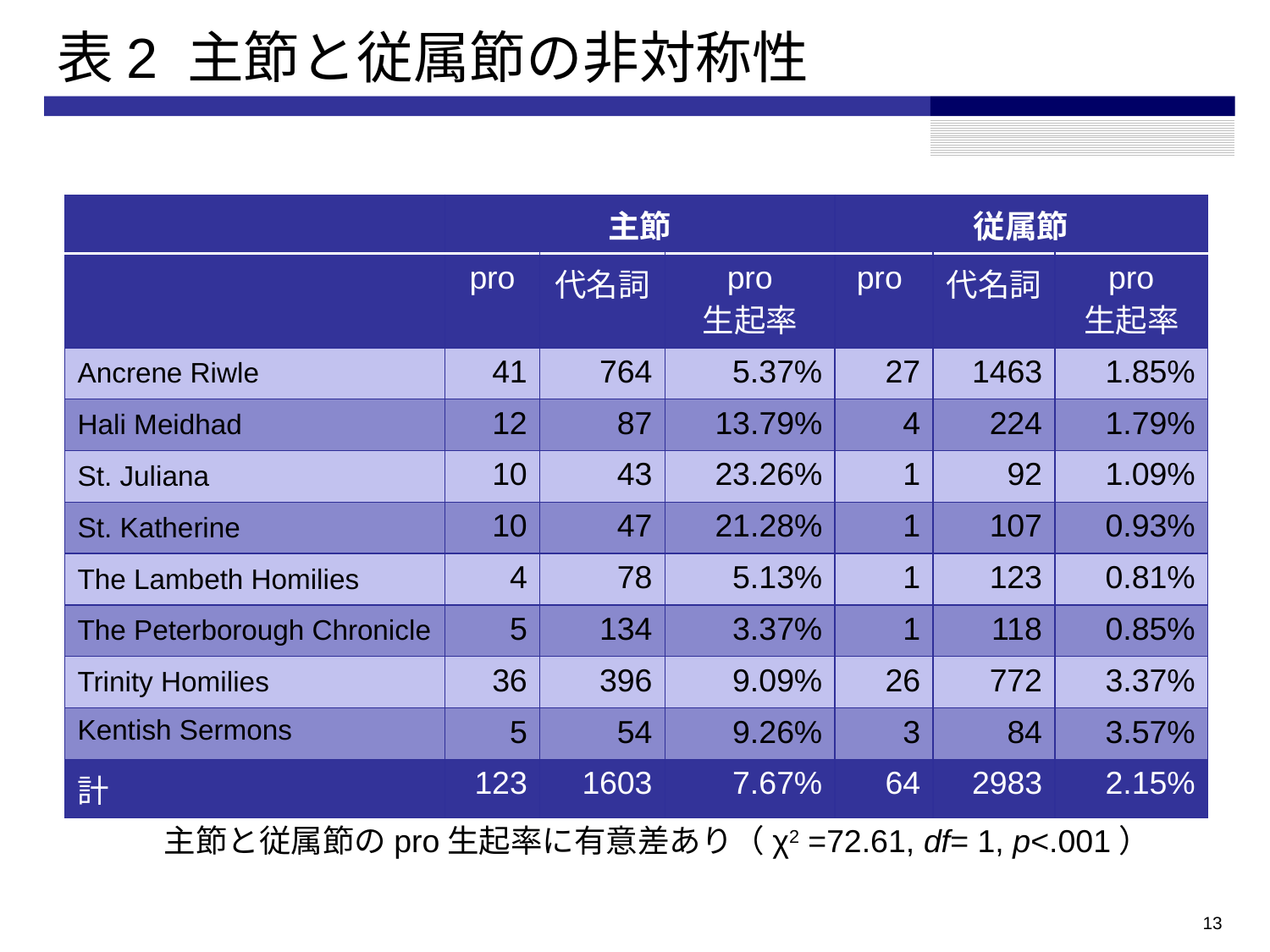

# 表2 主節と従属節の非対称性
|  | 主節 |  |  | 従属節 |  |  |
| --- | --- | --- | --- | --- | --- | --- |
|  | pro | 代名詞 | pro 生起率 | pro | 代名詞 | pro 生起率 |
| Ancrene Riwle | 41 | 764 | 5.37% | 27 | 1463 | 1.85% |
| Hali Meidhad | 12 | 87 | 13.79% | 4 | 224 | 1.79% |
| St. Juliana | 10 | 43 | 23.26% | 1 | 92 | 1.09% |
| St. Katherine | 10 | 47 | 21.28% | 1 | 107 | 0.93% |
| The Lambeth Homilies | 4 | 78 | 5.13% | 1 | 123 | 0.81% |
| The Peterborough Chronicle | 5 | 134 | 3.37% | 1 | 118 | 0.85% |
| Trinity Homilies | 36 | 396 | 9.09% | 26 | 772 | 3.37% |
| Kentish Sermons | 5 | 54 | 9.26% | 3 | 84 | 3.57% |
| 計 | 123 | 1603 | 7.67% | 64 | 2983 | 2.15% |
           主節と従属節のpro生起率に有意差あり（χ2 =72.61, df= 1, p<.001）
13